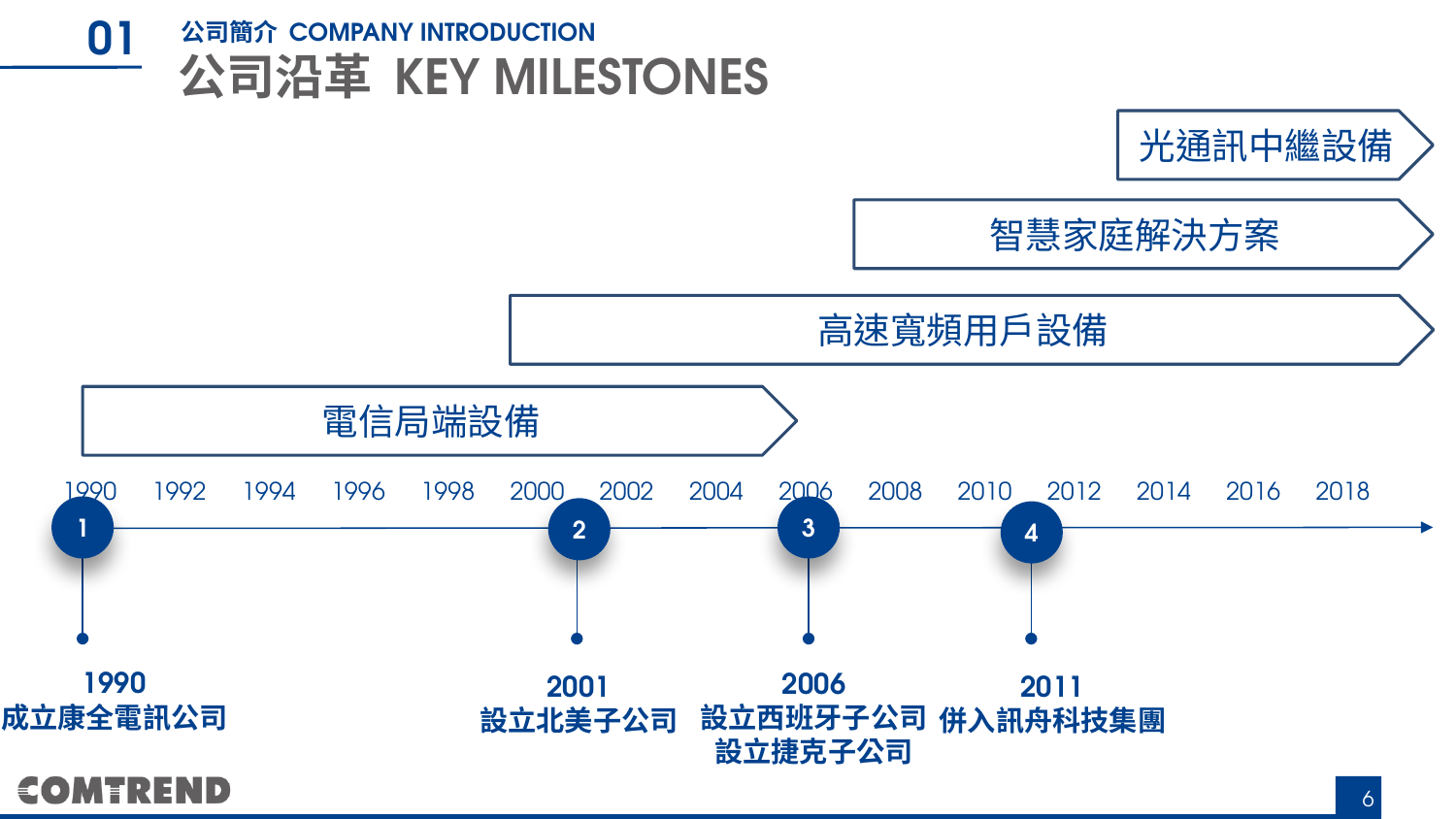

01
# 公司簡介 COMPANY INTRODUCTION
公司沿革 KEY MILESTONES
光通訊中繼設備
智慧家庭解決方案
高速寬頻用戶設備

### Chart

| Category | 數列 1 |
|---|---|
| 1990 | 1.0 |
| 1992 | 1.0 |
| 1994 | 1.0 |
| 1996 | 1.0 |
| 1998 | 1.0 |
| 2000 | 1.0 |
| 2002 | 1.0 |
| 2004 | 1.0 |
| 2006 | 1.0 |
| 2008 | 1.0 |
| 2010 | 1.0 |
| 2012 | 1.0 |
| 2014 | 1.0 |
| 2016 | 1.0 |
| 2018 | 1.0 |
電信局端設備
3
1
2
4
1990
成立康全電訊公司
2006
設立西班牙子公司
設立捷克子公司
2001
設立北美子公司
2011
併入訊舟科技集團
6